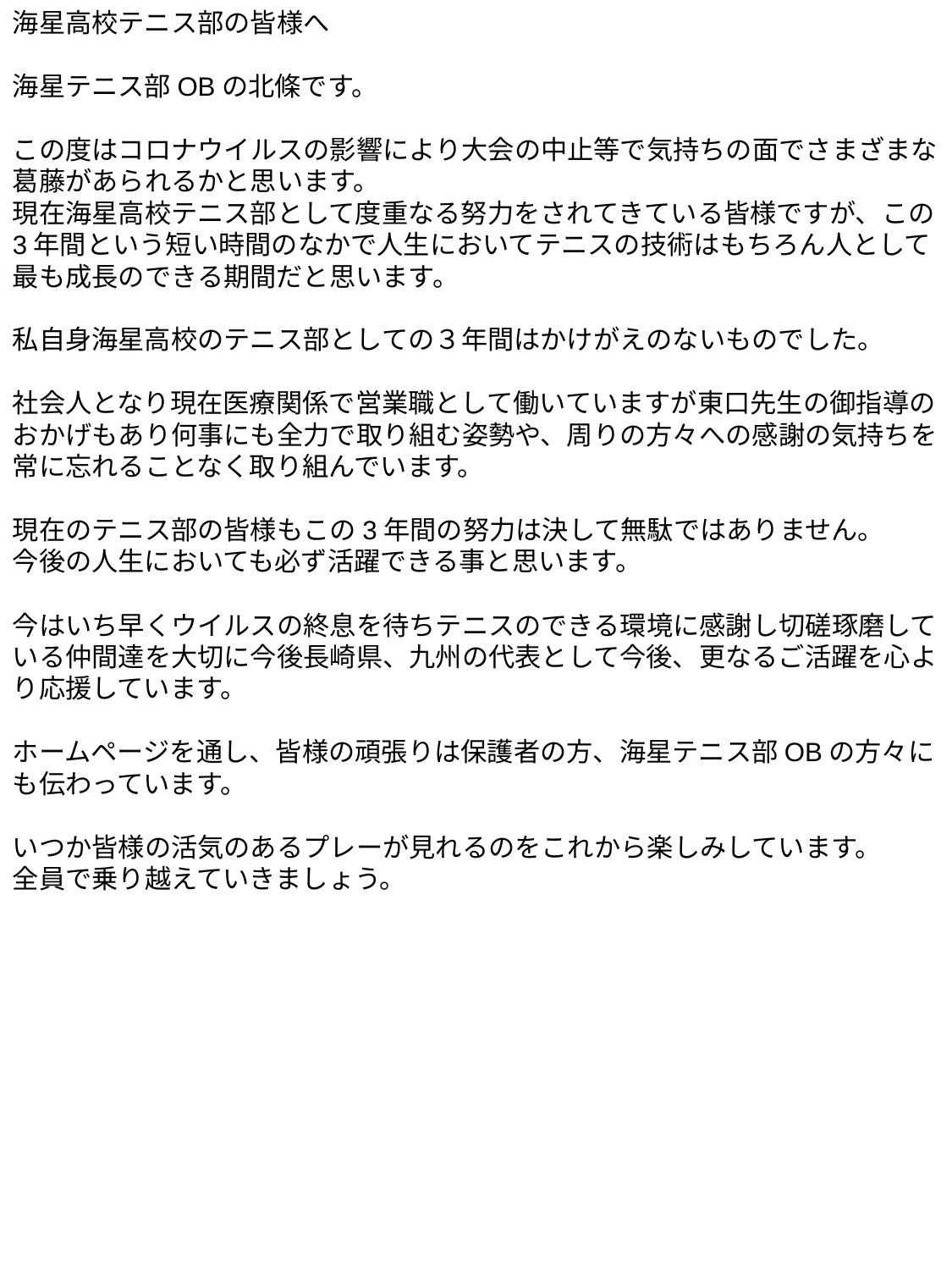

海星高校テニス部の皆様へ

海星テニス部OBの北條です。

この度はコロナウイルスの影響により大会の中止等で気持ちの面でさまざまな葛藤があられるかと思います。
現在海星高校テニス部として度重なる努力をされてきている皆様ですが、この3年間という短い時間のなかで人生においてテニスの技術はもちろん人として最も成長のできる期間だと思います。

私自身海星高校のテニス部としての３年間はかけがえのないものでした。

社会人となり現在医療関係で営業職として働いていますが東口先生の御指導のおかげもあり何事にも全力で取り組む姿勢や、周りの方々への感謝の気持ちを常に忘れることなく取り組んでいます。

現在のテニス部の皆様もこの3年間の努力は決して無駄ではありません。
今後の人生においても必ず活躍できる事と思います。

今はいち早くウイルスの終息を待ちテニスのできる環境に感謝し切磋琢磨している仲間達を大切に今後長崎県、九州の代表として今後、更なるご活躍を心より応援しています。

ホームページを通し、皆様の頑張りは保護者の方、海星テニス部OBの方々にも伝わっています。

いつか皆様の活気のあるプレーが見れるのをこれから楽しみしています。
全員で乗り越えていきましょう。